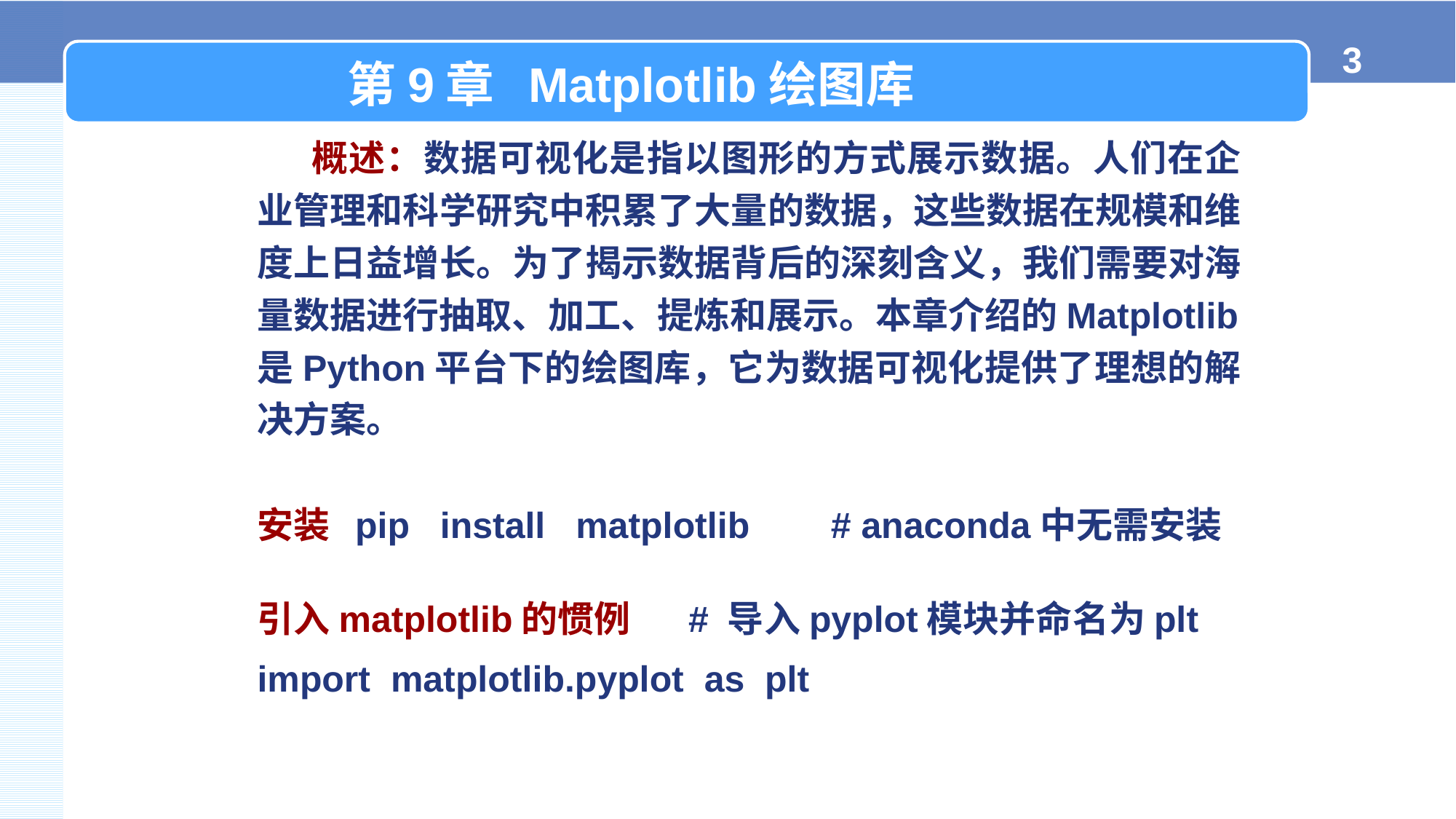

第9章  Matplotlib绘图库
概述：数据可视化是指以图形的方式展示数据。人们在企业管理和科学研究中积累了大量的数据，这些数据在规模和维度上日益增长。为了揭示数据背后的深刻含义，我们需要对海量数据进行抽取、加工、提炼和展示。本章介绍的Matplotlib是Python平台下的绘图库，它为数据可视化提供了理想的解决方案。

安装  pip   install   matplotlib        # anaconda中无需安装
引入matplotlib的惯例      # 导入pyplot模块并命名为plt
import  matplotlib.pyplot  as  plt